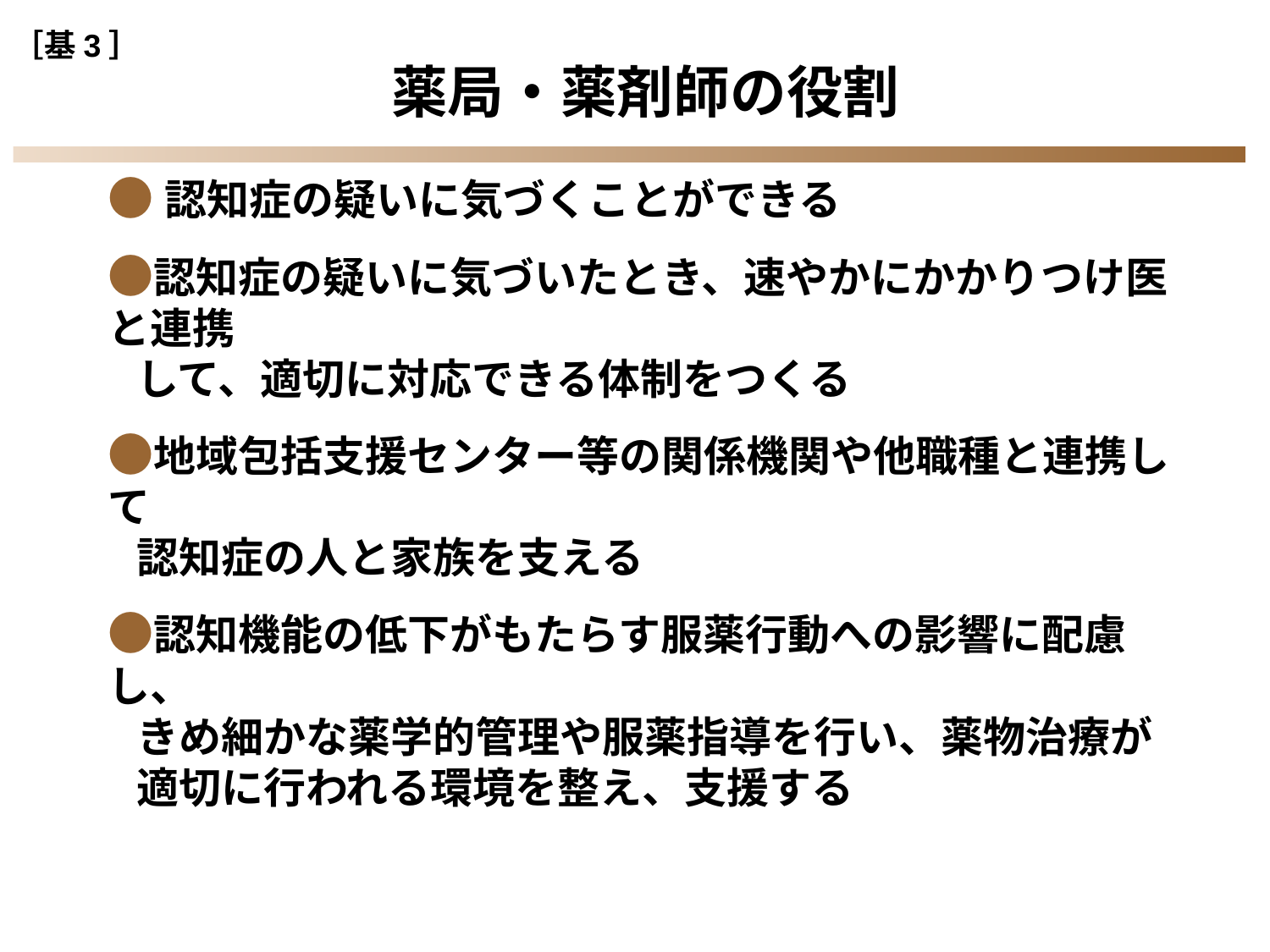

［基3］
薬局・薬剤師の役割

●認知症の疑いに気づくことができる
●認知症の疑いに気づいたとき、速やかにかかりつけ医と連携
   して、適切に対応できる体制をつくる
●地域包括支援センター等の関係機関や他職種と連携して
   認知症の人と家族を支える
●認知機能の低下がもたらす服薬行動への影響に配慮し、
   きめ細かな薬学的管理や服薬指導を行い、薬物治療が
   適切に行われる環境を整え、支援する